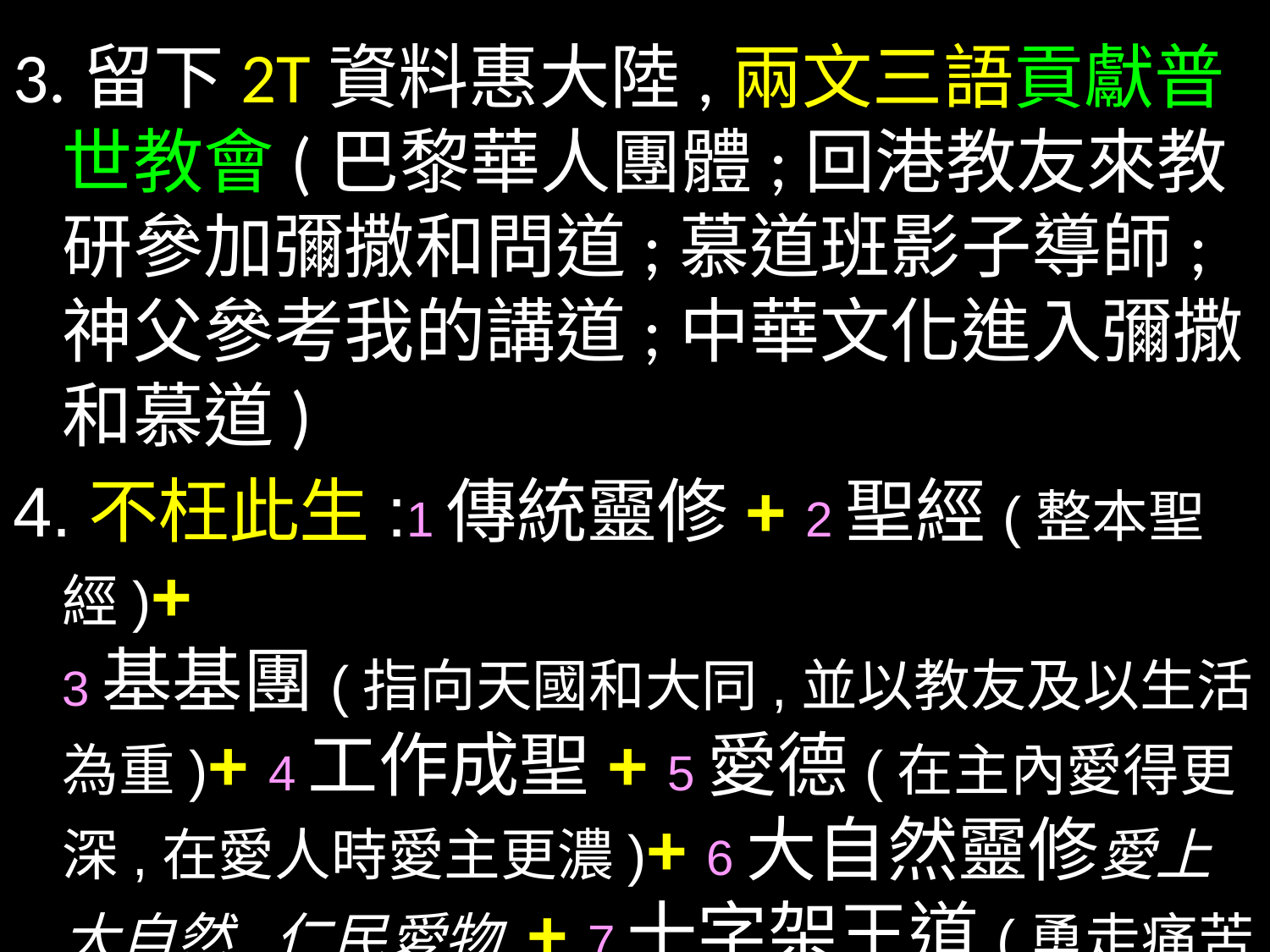

3.留下2T資料惠大陸,兩文三語貢獻普世教會(巴黎華人團體;回港教友來教研參加彌撒和問道;慕道班影子導師;神父參考我的講道;中華文化進入彌撒和慕道)
4.不枉此生:1傳統靈修+ 2聖經(整本聖經)+
3基基團(指向天國和大同,並以教友及以生活為重)+ 4工作成聖+ 5愛德(在主內愛得更深,在愛人時愛主更濃)+ 6大自然靈修愛上大自然,仁民愛物 + 7十字架王道(勇走痛苦路)
  如果你讚成以上的路,請支持我們籌款!